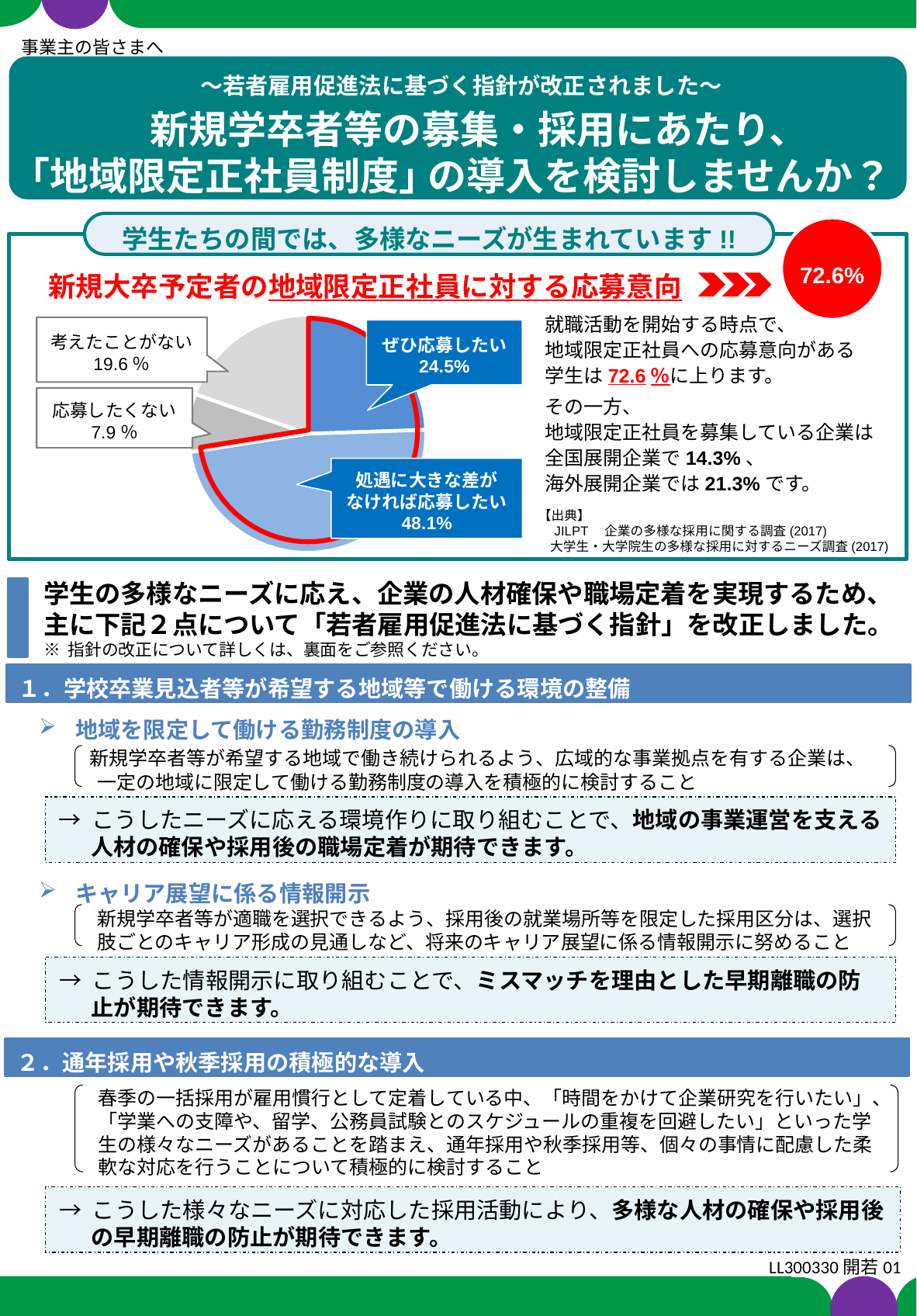

事業主の皆さまへ
～若者雇用促進法に基づく指針が改正されました～
   新規学卒者等の募集・採用にあたり、
｢地域限定正社員制度｣ の導入を検討しませんか？
学生たちの間では、多様なニーズが生まれています!!
72.6%

### Chart:

| Category |   |
|---|---|
新規大卒予定者の地域限定正社員に対する応募意向

就職活動を開始する時点で、
地域限定正社員への応募意向がある
学生は72.6％に上ります。
考えたことがない
19.6％
ぜひ応募したい
24.5%

その一方、
地域限定正社員を募集している企業は
全国展開企業で14.3%、
海外展開企業では21.3%です。
応募したくない
7.9％
処遇に大きな差が
なければ応募したい
48.1%
【出典】
　JILPT　企業の多様な採用に関する調査(2017)
   大学生・大学院生の多様な採用に対するニーズ調査(2017)
学生の多様なニーズに応え、企業の人材確保や職場定着を実現するため、
主に下記２点について「若者雇用促進法に基づく指針」を改正しました。
※ 指針の改正について詳しくは、裏面をご参照ください。

１．学校卒業見込者等が希望する地域等で働ける環境の整備
地域を限定して働ける勤務制度の導入
     　新規学卒者等が希望する地域で働き続けられるよう、広域的な事業拠点を有する企業は、
　　　一定の地域に限定して働ける勤務制度の導入を積極的に検討すること

→ こうしたニーズに応える環境作りに取り組むことで、地域の事業運営を支える人材の確保や採用後の職場定着が期待できます。
キャリア展望に係る情報開示
　　　新規学卒者等が適職を選択できるよう、採用後の就業場所等を限定した採用区分は、選択
　　　肢ごとのキャリア形成の見通しなど、将来のキャリア展望に係る情報開示に努めること

→ こうした情報開示に取り組むことで、ミスマッチを理由とした早期離職の防止が期待できます。
２．通年採用や秋季採用の積極的な導入
春季の一括採用が雇用慣行として定着している中、「時間をかけて企業研究を行いたい」、「学業への支障や、留学、公務員試験とのスケジュールの重複を回避したい」といった学生の様々なニーズがあることを踏まえ、通年採用や秋季採用等、個々の事情に配慮した柔軟な対応を行うことについて積極的に検討すること

→ こうした様々なニーズに対応した採用活動により、多様な人材の確保や採用後の早期離職の防止が期待できます。
LL300330開若01